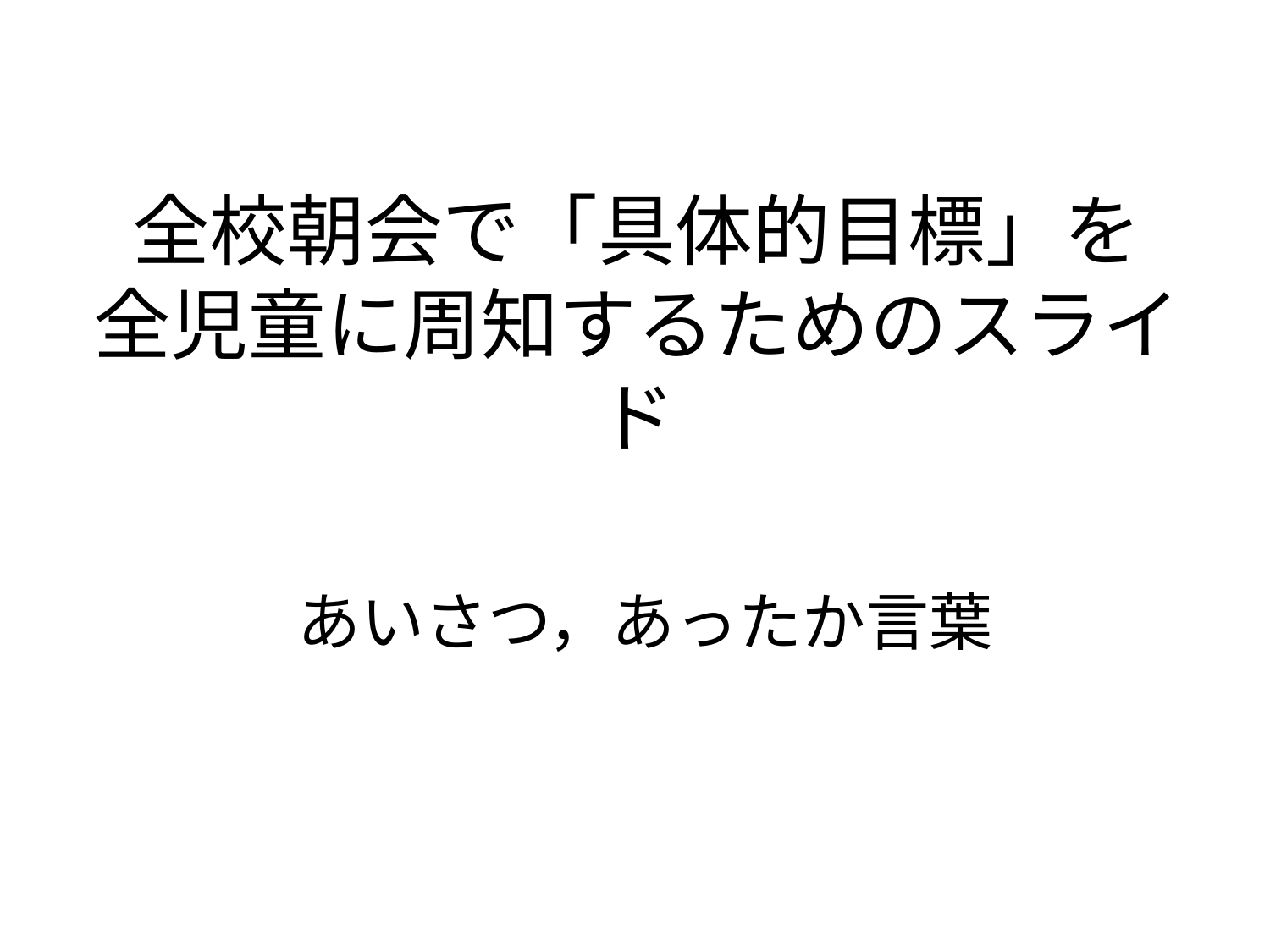

# 全校朝会で「具体的目標」を 全児童に周知するためのスライド
あいさつ，あったか言葉